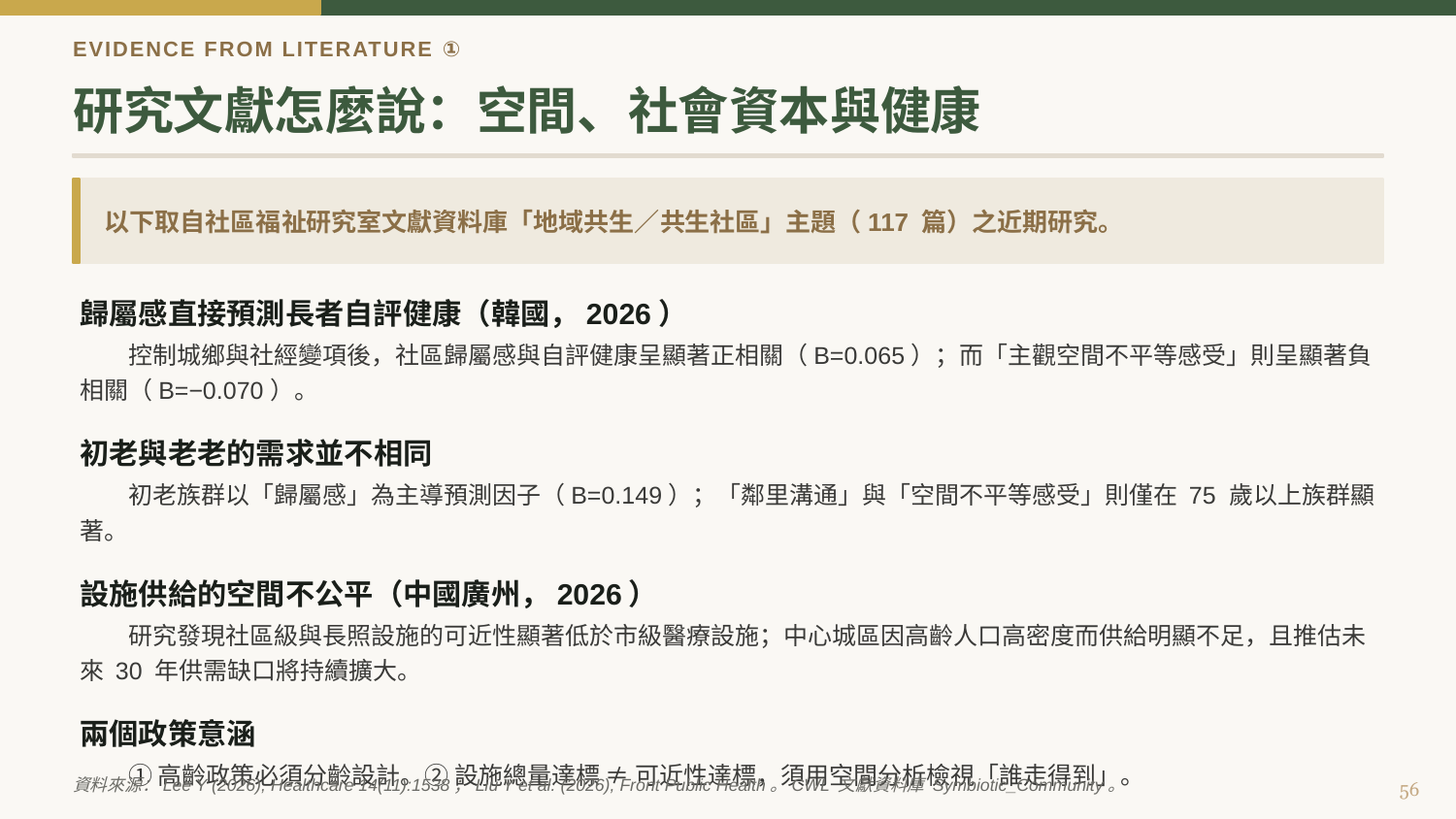

EVIDENCE FROM LITERATURE ①
研究文獻怎麼說：空間、社會資本與健康

以下取自社區福祉研究室文獻資料庫「地域共生／共生社區」主題（117 篇）之近期研究。
歸屬感直接預測長者自評健康（韓國，2026）
　　控制城鄉與社經變項後，社區歸屬感與自評健康呈顯著正相關（B=0.065）；而「主觀空間不平等感受」則呈顯著負相關（B=−0.070）。
初老與老老的需求並不相同
　　初老族群以「歸屬感」為主導預測因子（B=0.149）；「鄰里溝通」與「空間不平等感受」則僅在 75 歲以上族群顯著。
設施供給的空間不公平（中國廣州，2026）
　　研究發現社區級與長照設施的可近性顯著低於市級醫療設施；中心城區因高齡人口高密度而供給明顯不足，且推估未來 30 年供需缺口將持續擴大。
兩個政策意涵
　　① 高齡政策必須分齡設計。② 設施總量達標 ≠ 可近性達標，須用空間分析檢視「誰走得到」。
資料來源：Lee Y (2026), Healthcare 14(11):1538；Liu Y et al. (2026), Front Public Health。CWL 文獻資料庫 Symbiotic_Community。
56